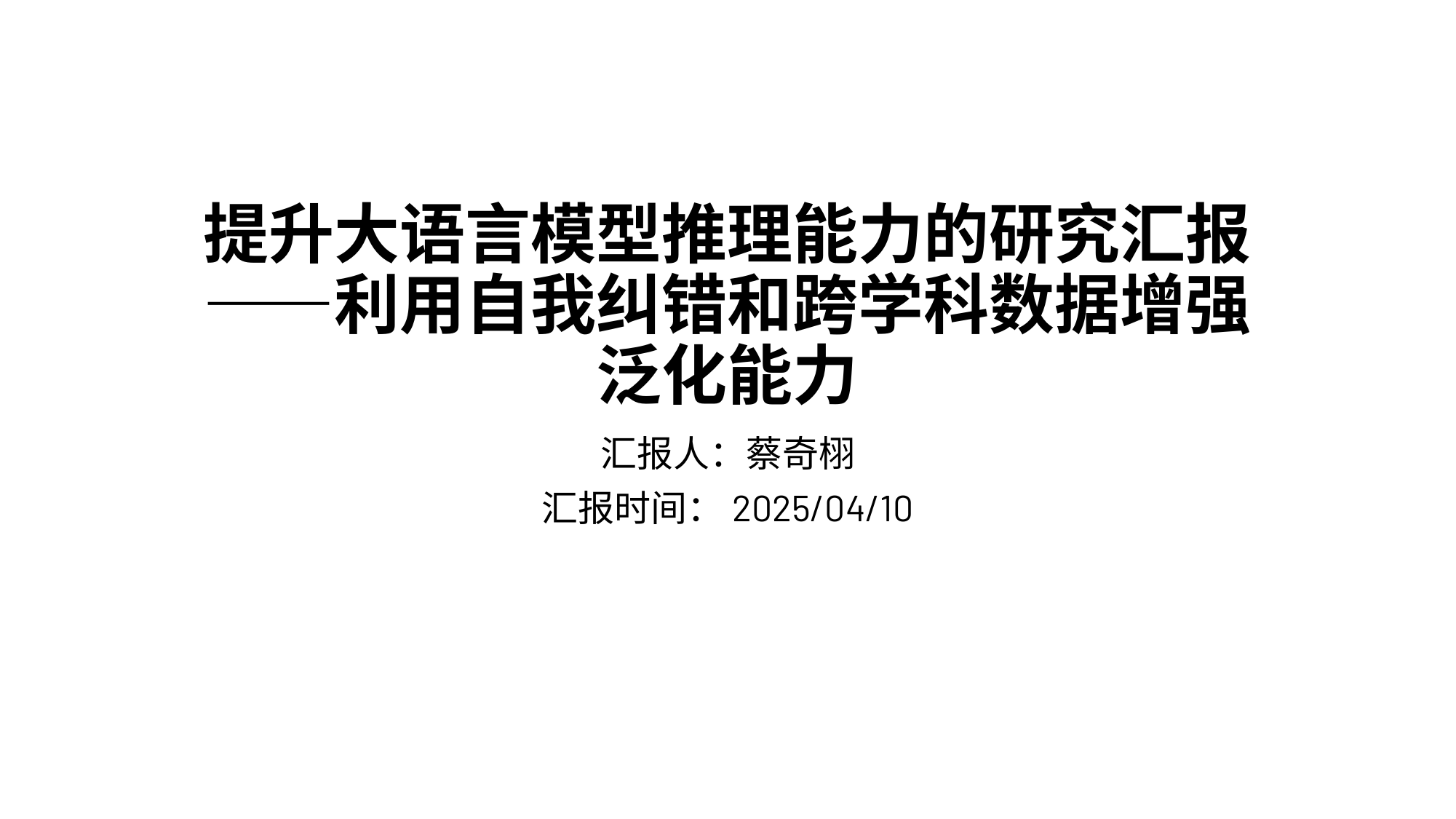

# 提升大语言模型推理能力的研究汇报 ——利用自我纠错和跨学科数据增强泛化能力
汇报人：蔡奇栩
汇报时间：2025/04/10